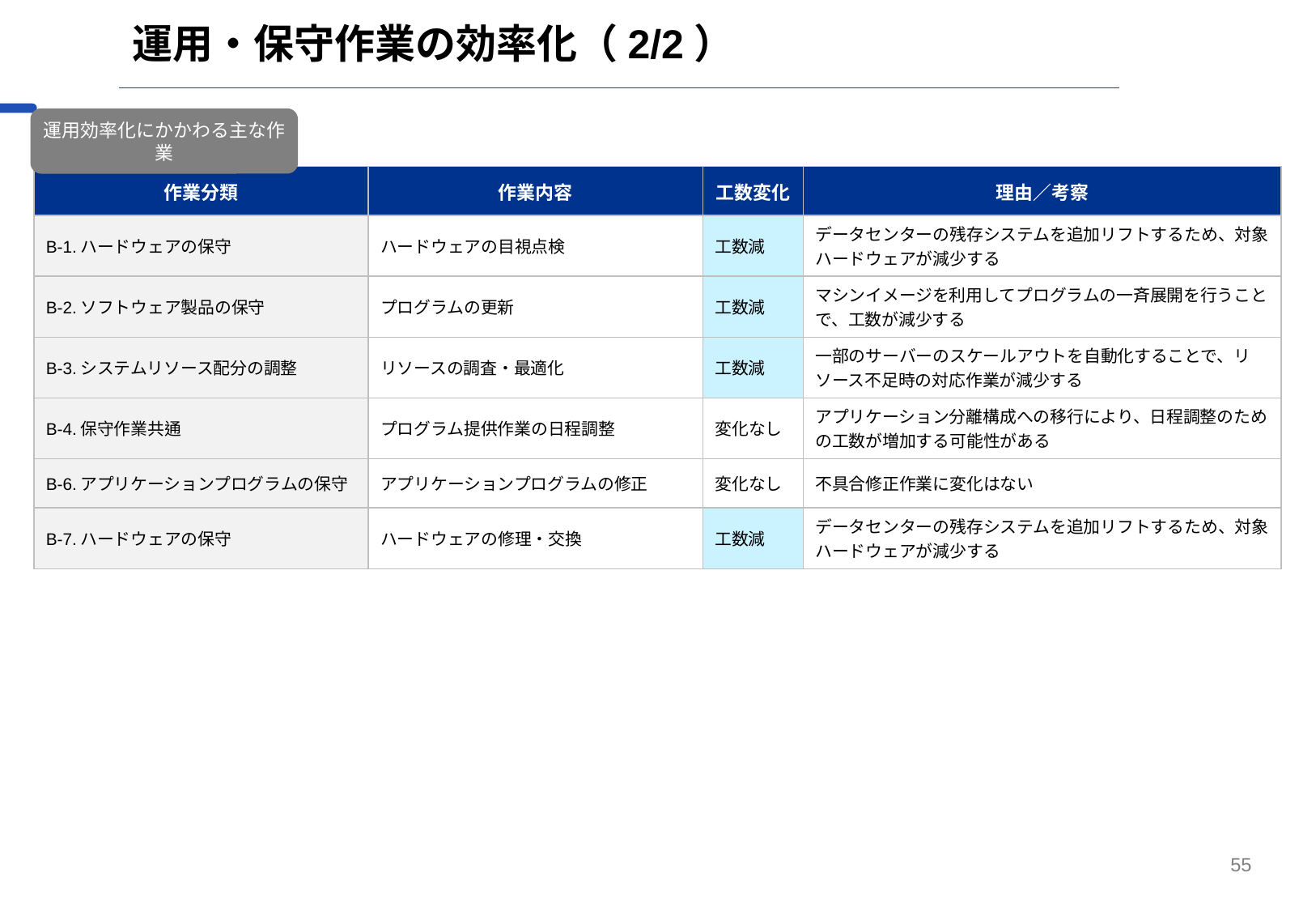

# 運用・保守作業の効率化（2/2）
運用効率化にかかわる主な作業
| 作業分類 | 作業内容 | 工数変化 | 理由／考察 |
| --- | --- | --- | --- |
| B-1.ハードウェアの保守 | ハードウェアの目視点検 | 工数減 | データセンターの残存システムを追加リフトするため、対象ハードウェアが減少する |
| B-2.ソフトウェア製品の保守 | プログラムの更新 | 工数減 | マシンイメージを利用してプログラムの一斉展開を行うことで、工数が減少する |
| B-3.システムリソース配分の調整 | リソースの調査・最適化 | 工数減 | 一部のサーバーのスケールアウトを自動化することで、リソース不足時の対応作業が減少する |
| B-4.保守作業共通 | プログラム提供作業の日程調整 | 変化なし | アプリケーション分離構成への移行により、日程調整のための工数が増加する可能性がある |
| B-6.アプリケーションプログラムの保守 | アプリケーションプログラムの修正 | 変化なし | 不具合修正作業に変化はない |
| B-7.ハードウェアの保守 | ハードウェアの修理・交換 | 工数減 | データセンターの残存システムを追加リフトするため、対象ハードウェアが減少する |
55